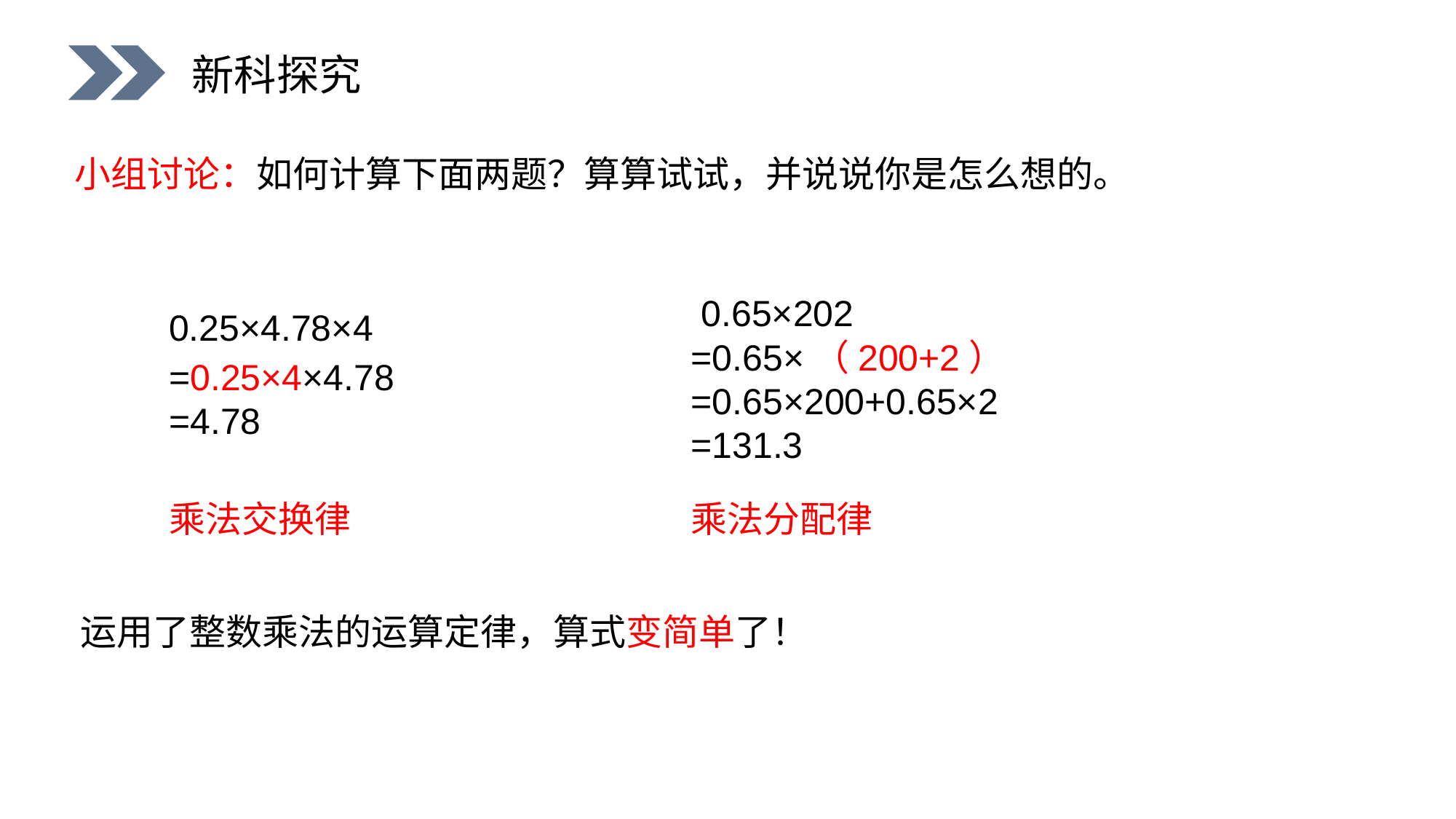

新科探究
小组讨论：如何计算下面两题？算算试试，并说说你是怎么想的。
0.65×202
0.25×4.78×4
=0.65×（200+2）
=0.65×200+0.65×2
=131.3
=0.25×4×4.78
=4.78
乘法交换律
乘法分配律
运用了整数乘法的运算定律，算式变简单了！